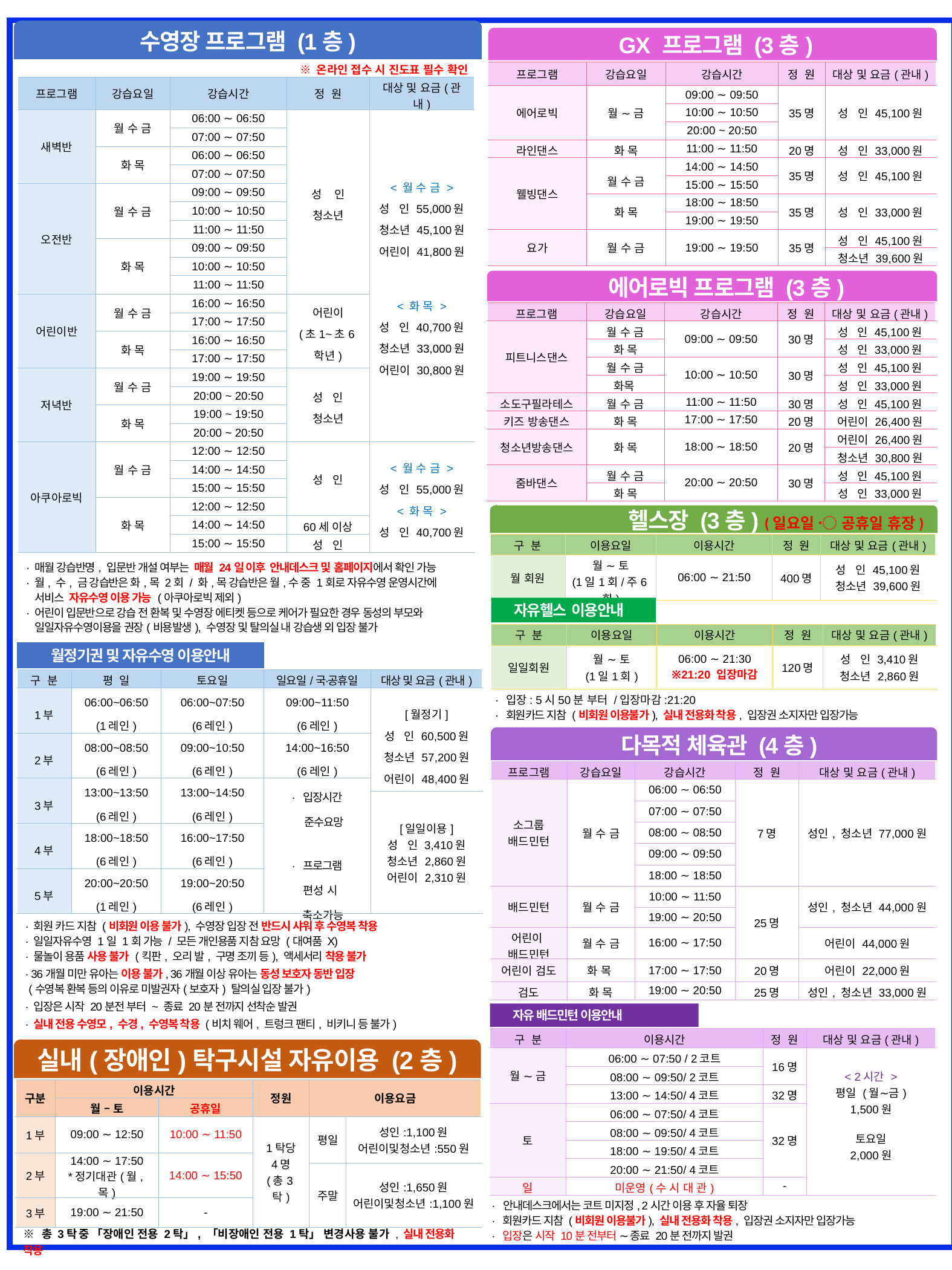

수영장 프로그램 (1층)

 GX 프로그램 (3층)

※ 온라인 접수 시 진도표 필수 확인
| 프로그램 | 강습요일 | 강습시간 | 정 원 | 대상 및 요금(관내) |
| --- | --- | --- | --- | --- |
| 에어로빅 | 월 ∼ 금 | 09:00 ∼ 09:50 | 35명 | 성 인 45,100원 |
|  |  | 10:00 ∼ 10:50 |  |  |
|  |  | 20:00 ~ 20:50 |  |  |
| 라인댄스 | 화 목 | 11:00 ∼ 11:50 | 20명 | 성 인 33,000원 |
| 웰빙댄스 | 월 수 금 | 14:00 ∼ 14:50 | 35명 | 성 인 45,100원 |
|  |  | 15:00 ∼ 15:50 |  |  |
|  | 화 목 | 18:00 ∼ 18:50 | 35명 | 성 인 33,000원 |
|  |  | 19:00 ∼ 19:50 |  |  |
| 요가 | 월 수 금 | 19:00 ∼ 19:50 | 35명 | 성 인 45,100원 |
|  |  |  |  | 청소년 39,600원 |

| 프로그램 | 강습요일 | 강습시간 | 정 원 | 대상 및 요금(관내) |
| --- | --- | --- | --- | --- |
| 새벽반 | 월 수 금 | 06:00 ∼ 06:50 | 성 인 청소년 | < 월 수 금 > 성 인 55,000원 청소년 45,100원 어린이 41,800원 < 화 목 > 성 인 40,700원 청소년 33,000원 어린이 30,800원 |
|  |  | 07:00 ∼ 07:50 |  |  |
|  | 화 목 | 06:00 ∼ 06:50 |  |  |
|  |  | 07:00 ∼ 07:50 |  |  |
| 오전반 | 월 수 금 | 09:00 ∼ 09:50 |  |  |
|  |  | 10:00 ∼ 10:50 |  |  |
|  |  | 11:00 ∼ 11:50 |  |  |
|  | 화 목 | 09:00 ∼ 09:50 |  |  |
|  |  | 10:00 ∼ 10:50 |  |  |
|  |  | 11:00 ∼ 11:50 |  |  |
| 어린이반 | 월 수 금 | 16:00 ∼ 16:50 | 어린이 (초1~초6학년) |  |
|  |  | 17:00 ∼ 17:50 |  |  |
|  | 화 목 | 16:00 ∼ 16:50 |  |  |
|  |  | 17:00 ∼ 17:50 |  |  |
| 저녁반 | 월 수 금 | 19:00 ∼ 19:50 | 성 인 청소년 |  |
|  |  | 20:00 ~ 20:50 |  |  |
|  | 화 목 | 19:00 ~ 19:50 |  |  |
|  |  | 20:00 ~ 20:50 |  |  |
| 아쿠아로빅 | 월 수 금 | 12:00 ∼ 12:50 | 성 인 | < 월 수 금 > 성 인 55,000원 < 화 목 > 성 인 40,700원 |
|  |  | 14:00 ∼ 14:50 |  |  |
|  |  | 15:00 ∼ 15:50 |  |  |
|  | 화 목 | 12:00 ∼ 12:50 |  |  |
|  |  | 14:00 ∼ 14:50 | 60세 이상 |  |
|  |  | 15:00 ∼ 15:50 | 성 인 |  |
    에어로빅 프로그램 (3층)
| 프로그램 | 강습요일 | 강습시간 | 정 원 | 대상 및 요금(관내) |
| --- | --- | --- | --- | --- |
| 피트니스댄스 | 월 수 금 | 09:00 ∼ 09:50 | 30명 | 성 인 45,100원 |
|  | 화 목 |  |  | 성 인 33,000원 |
|  | 월 수 금 | 10:00 ∼ 10:50 | 30명 | 성 인 45,100원 |
|  | 화목 |  |  | 성 인 33,000원 |
| 소도구필라테스 | 월 수 금 | 11:00 ∼ 11:50 | 30명 | 성 인 45,100원 |
| 키즈 방송댄스 | 화 목 | 17:00 ∼ 17:50 | 20명 | 어린이 26,400원 |
| 청소년방송댄스 | 화 목 | 18:00 ∼ 18:50 | 20명 | 어린이 26,400원 |
|  |  |  |  | 청소년 30,800원 |
| 줌바댄스 | 월 수 금 | 20:00 ∼ 20:50 | 30명 | 성 인 45,100원 |
|  | 화 목 |  |  | 성 인 33,000원 |
                        헬스장 (3층) (일요일 〮 공휴일 휴장)
| 구 분 | 이용요일 | 이용시간 | 정 원 | 대상 및 요금(관내) |
| --- | --- | --- | --- | --- |
| 월 회원 | 월 ∼ 토 (1일1회/주6회) | 06:00 ∼ 21:50 | 400명 | 성 인 45,100원 청소년 39,600원 |
∙ 매월 강습반명, 입문반 개설 여부는  매월 24일 이후  안내데스크 및 홈페이지에서 확인 가능
∙ 월, 수, 금 강습반은 화,목 2회 / 화,목 강습반은 월,수 중 1회로 자유수영 운영시간에
  서비스  자유수영 이용 가능 (아쿠아로빅 제외)
∙ 어린이 입문반으로 강습 전 환복 및 수영장 에티켓 등으로 케어가 필요한 경우 동성의 부모와
  일일자유수영이용을 권장(비용발생), 수영장 및 탈의실 내 강습생 외 입장 불가
    자유헬스 이용안내
| 구 분 | 이용요일 | 이용시간 | 정 원 | 대상 및 요금(관내) |
| --- | --- | --- | --- | --- |
| 일일회원 | 월 ∼ 토 (1일1회) | 06:00 ∼ 21:30 ※21:20 입장마감 | 120명 | 성 인 3,410원 청소년 2,860원 |
      월정기권 및 자유수영 이용안내

| 구 분 | 평 일 | 토요일 | 일요일/국∙공휴일 | 대상 및 요금(관내) |
| --- | --- | --- | --- | --- |
| 1부 | 06:00~06:50 (1레인) | 06:00~07:50 (6레인) | 09:00~11:50 (6레인) | [월정기] 성 인 60,500원 청소년 57,200원 어린이 48,400원 |
| 2부 | 08:00~08:50 (6레인) | 09:00~10:50 (6레인) | 14:00~16:50 (6레인) |  |
| 3부 | 13:00~13:50 (6레인) | 13:00~14:50 (6레인) | ∙ 입장시간 준수요망 ∙ 프로그램 편성 시 축소가능 |  |
|  |  |  |  | [일일이용] 성 인 3,410원 청소년 2,860원 어린이 2,310원 |
| 4부 | 18:00~18:50 (6레인) | 16:00~17:50 (6레인) |  |  |
| 5부 | 20:00~20:50 (1레인) | 19:00~20:50 (6레인) |  |  |
∙  입장: 5시50분 부터 /입장마감:21:20
∙  회원카드 지참 (비회원 이용불가), 실내 전용화 착용, 입장권 소지자만 입장가능
 다목적 체육관 (4층)
| 프로그램 | 강습요일 | 강습시간 | 정 원 | 대상 및 요금(관내) |
| --- | --- | --- | --- | --- |
| 소그룹 배드민턴 | 월 수 금 | 06:00 ∼ 06:50 | 7명 | 성인, 청소년 77,000원 |
|  |  | 07:00 ∼ 07:50 |  |  |
|  |  | 08:00 ∼ 08:50 |  |  |
|  |  | 09:00 ∼ 09:50 |  |  |
|  |  | 18:00 ∼ 18:50 |  |  |
| 배드민턴 | 월 수 금 | 10:00 ∼ 11:50 | 25명 | 성인, 청소년 44,000원 |
|  |  | 19:00 ∼ 20:50 |  |  |
| 어린이 배드민턴 | 월 수 금 | 16:00 ∼ 17:50 |  | 어린이 44,000원 |
| 어린이 검도 | 화 목 | 17:00 ∼ 17:50 | 20명 | 어린이 22,000원 |
| 검도 | 화 목 | 19:00 ∼ 20:50 | 25명 | 성인, 청소년 33,000원 |
∙ 회원 카드 지참 (비회원 이용 불가), 수영장 입장 전 반드시 샤워 후 수영복 착용
∙ 일일자유수영 1일 1회 가능 / 모든 개인용품 지참 요망 (대여품 X)
∙ 물놀이 용품 사용 불가 (킥판, 오리 발, 구명 조끼 등), 액세서리 착용 불가
∙ 36개월 미만 유아는 이용 불가, 36개월 이상 유아는 동성 보호자 동반 입장
 (수영복 환복 등의 이유로 미발권자(보호자) 탈의실 입장 불가)
∙ 입장은 시작 20분전 부터 ~ 종료 20분 전까지 선착순 발권
∙ 실내 전용 수영모, 수경, 수영복 착용 (비치 웨어, 트렁크 팬티, 비키니 등 불가)
    자유 배드민턴 이용안내
| 구 분 | 이용시간 | 정 원 | 대상 및 요금(관내) |
| --- | --- | --- | --- |
| 월 ∼ 금 | 06:00 ∼ 07:50 / 2코트 | 16명 | < 2시간 > 평일 (월∼금) 1,500원 토요일 2,000원 |
|  | 08:00 ∼ 09:50/ 2코트 |  |  |
|  | 13:00 ∼ 14:50/ 4코트 | 32명 |  |
| 토 | 06:00 ∼ 07:50/ 4코트 | 32명 |  |
|  | 08:00 ∼ 09:50/ 4코트 |  |  |
|  | 18:00 ∼ 19:50/ 4코트 |  |  |
|  | 20:00 ∼ 21:50/ 4코트 |  |  |
| 일 | 미운영(수 시 대 관) | - |  |
실내(장애인)탁구시설 자유이용 (2층)
| 구분 | 이용시간 |  | 정원 | 이용요금 |  |
| --- | --- | --- | --- | --- | --- |
|  | 월 – 토 | 공휴일 |  |  |  |
| 1부 | 09:00 ∼ 12:50 | 10:00 ∼ 11:50 | 1탁당 4명 (총3탁) | 평일 | 성인:1,100원 어린이및청소년:550원 |
| 2부 | 14:00 ∼ 17:50 \*정기대관(월,목) | 14:00 ∼ 15:50 |  |  |  |
|  |  |  |  | 주말 | 성인:1,650원 어린이및청소년:1,100원 |
| 3부 | 19:00 ∼ 21:50 | - |  |  |  |
∙  안내데스크에서는 코트 미지정, 2시간 이용 후 자율 퇴장
∙  회원카드 지참 (비회원 이용불가), 실내 전용화 착용, 입장권 소지자만 입장가능
∙  입장은 시작 10분 전부터 ∼ 종료 20분 전까지 발권
※  총 3탁 중 「장애인 전용 2탁」, 「비장애인 전용 1탁」 변경사용 불가 , 실내 전용화 착용